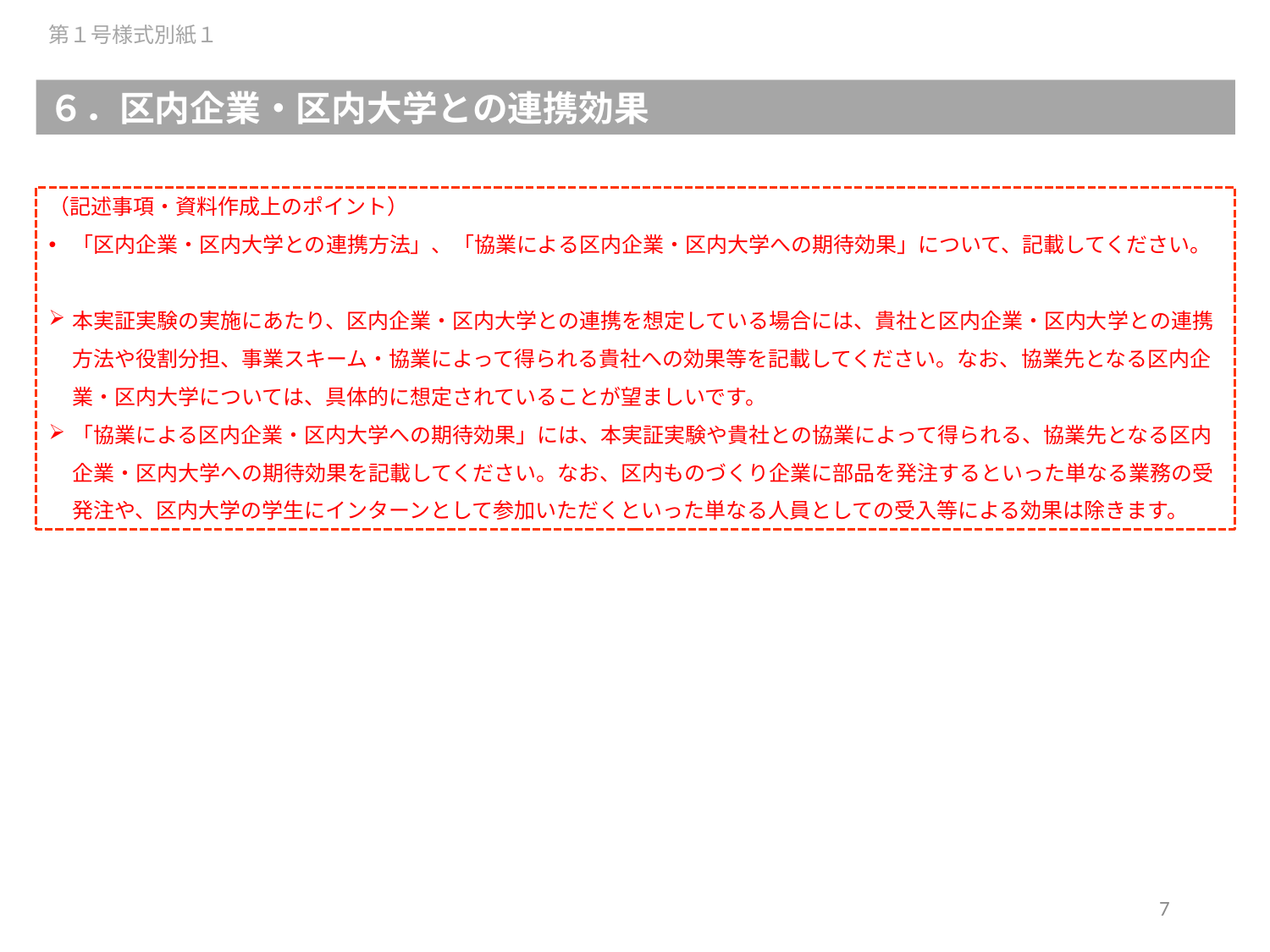

第１号様式別紙１
６．区内企業・区内大学との連携効果
（記述事項・資料作成上のポイント）
「区内企業・区内大学との連携方法」、「協業による区内企業・区内大学への期待効果」について、記載してください。

本実証実験の実施にあたり、区内企業・区内大学との連携を想定している場合には、貴社と区内企業・区内大学との連携方法や役割分担、事業スキーム・協業によって得られる貴社への効果等を記載してください。なお、協業先となる区内企業・区内大学については、具体的に想定されていることが望ましいです。
「協業による区内企業・区内大学への期待効果」には、本実証実験や貴社との協業によって得られる、協業先となる区内企業・区内大学への期待効果を記載してください。なお、区内ものづくり企業に部品を発注するといった単なる業務の受発注や、区内大学の学生にインターンとして参加いただくといった単なる人員としての受入等による効果は除きます。
7